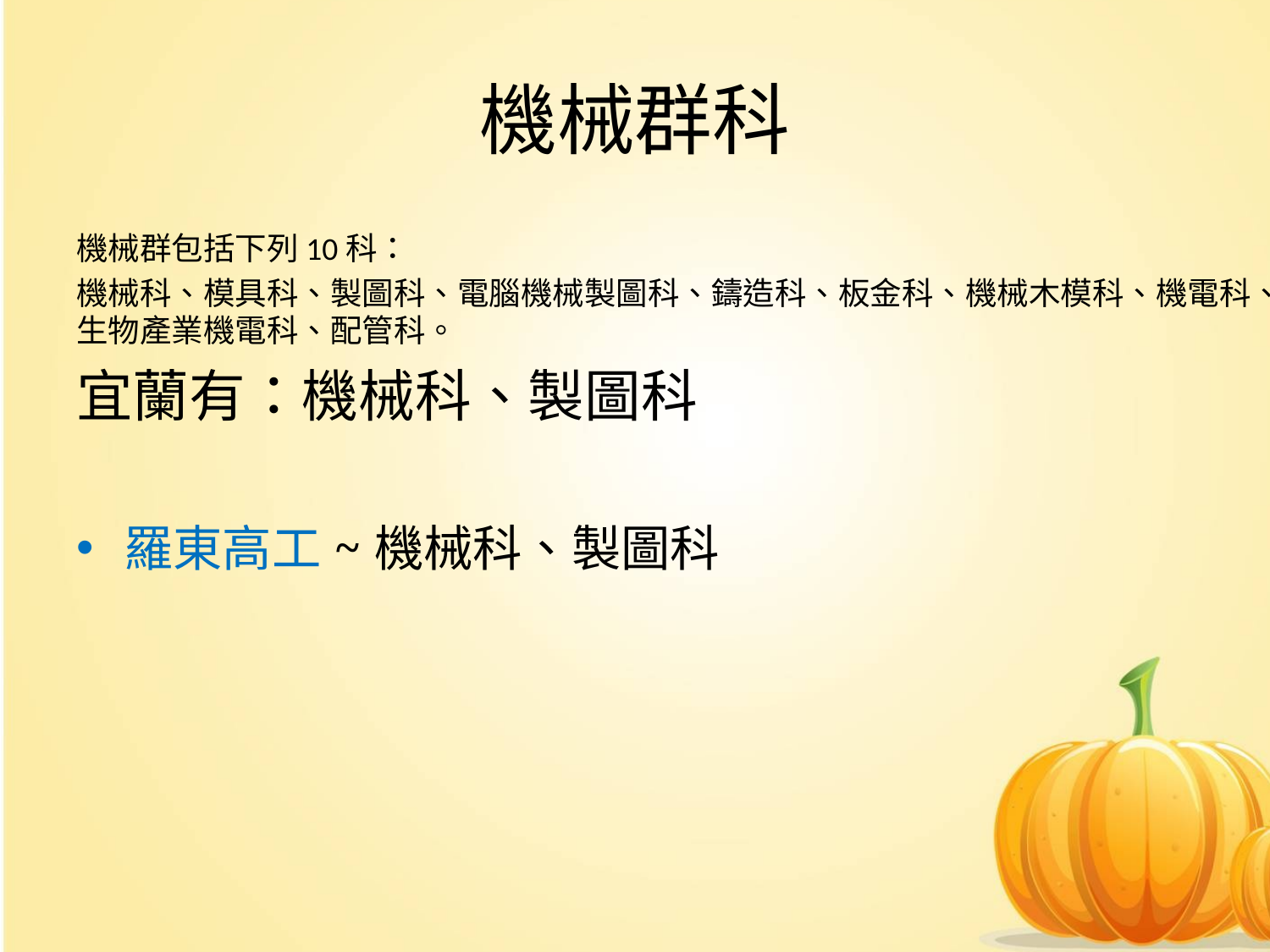

# 機械群科
機械群包括下列10科：
機械科、模具科、製圖科、電腦機械製圖科、鑄造科、板金科、機械木模科、機電科、生物產業機電科、配管科。
宜蘭有：機械科、製圖科

羅東高工~機械科、製圖科